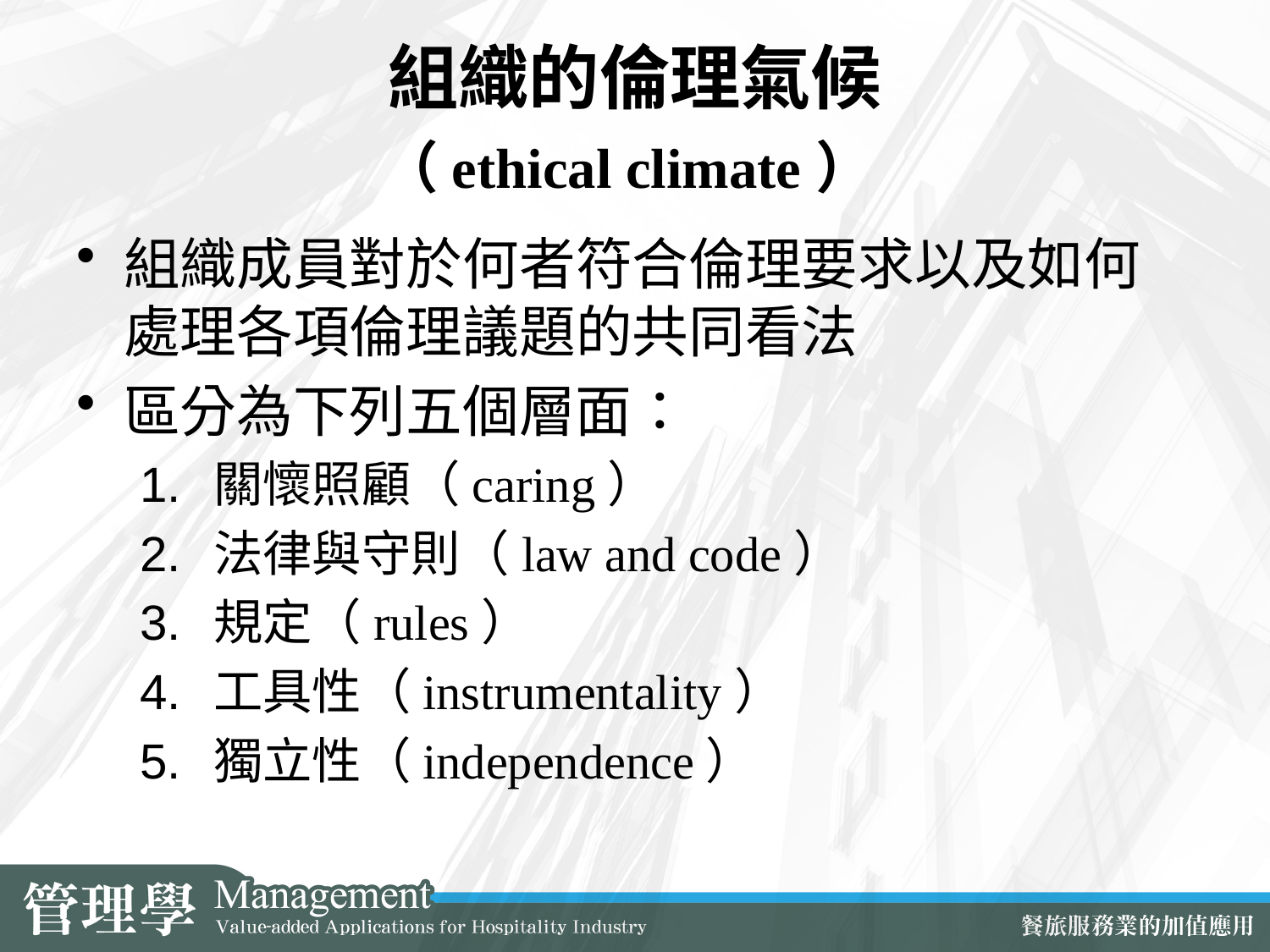

# 組織的倫理氣候 （ethical climate）
組織成員對於何者符合倫理要求以及如何處理各項倫理議題的共同看法
區分為下列五個層面：
關懷照顧（caring）
法律與守則（law and code）
規定（rules）
工具性（instrumentality）
獨立性（independence）